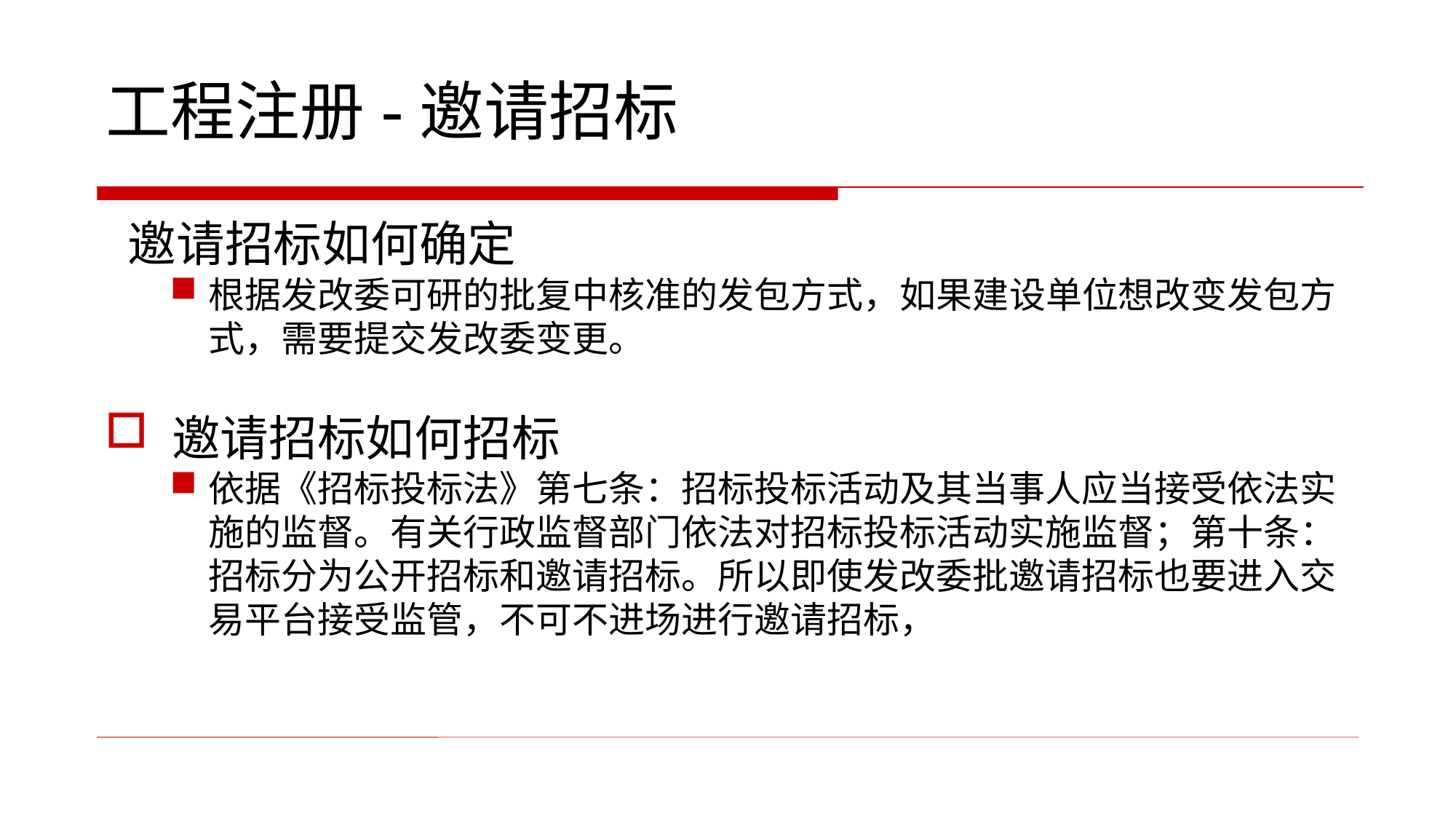

工程注册-邀请招标
 邀请招标如何确定
根据发改委可研的批复中核准的发包方式，如果建设单位想改变发包方式，需要提交发改委变更。

 邀请招标如何招标
依据《招标投标法》第七条：招标投标活动及其当事人应当接受依法实施的监督。有关行政监督部门依法对招标投标活动实施监督；第十条：招标分为公开招标和邀请招标。所以即使发改委批邀请招标也要进入交易平台接受监管，不可不进场进行邀请招标，